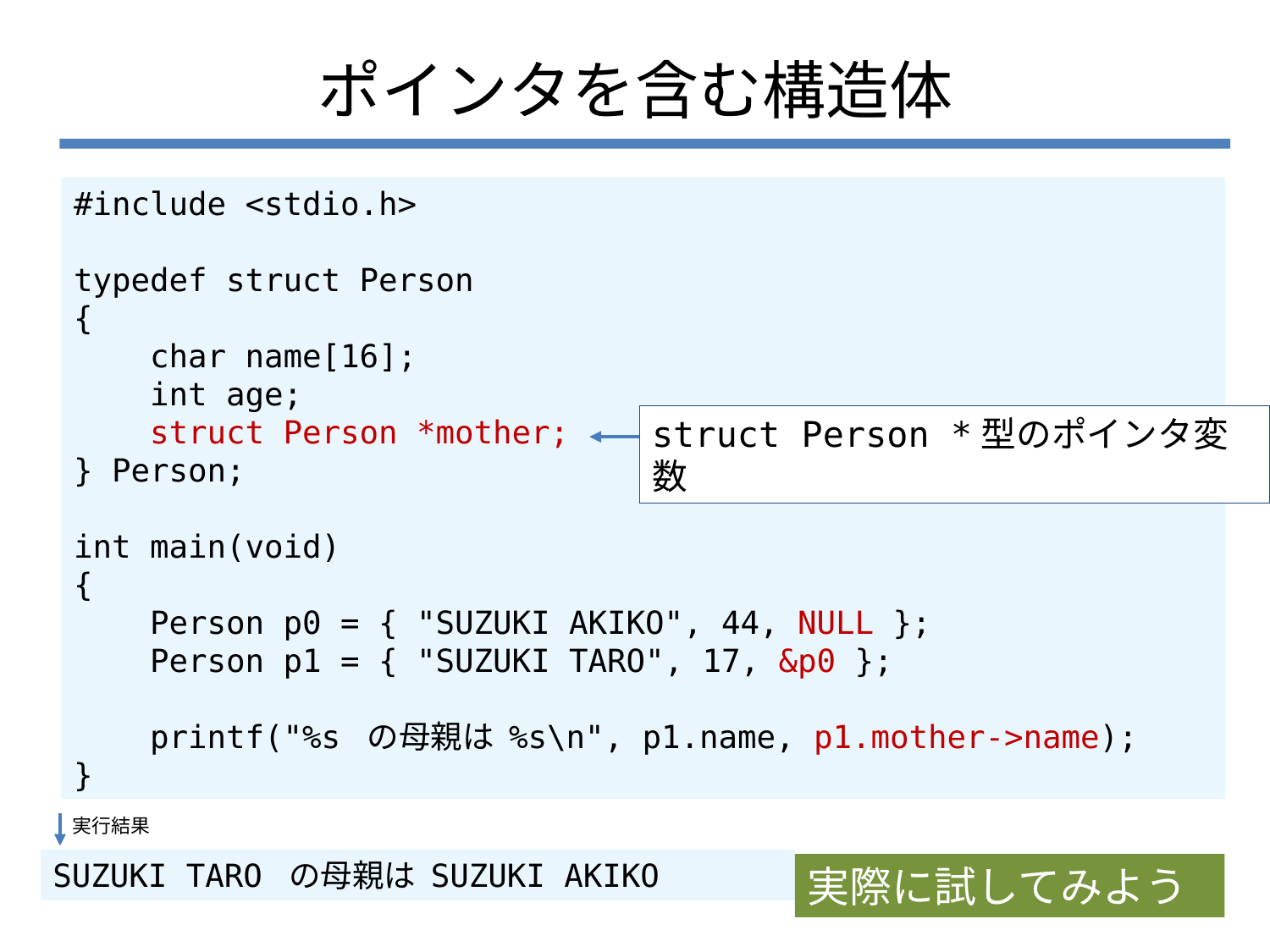

# ポインタを含む構造体
#include <stdio.h>

typedef struct Person
{
    char name[16];
    int age;
    struct Person *mother;
} Person;

int main(void)
{
    Person p0 = { "SUZUKI AKIKO", 44, NULL };
    Person p1 = { "SUZUKI TARO", 17, &p0 };

    printf("%s の母親は %s\n", p1.name, p1.mother->name);
}
struct Person *型のポインタ変数
実行結果
SUZUKI TARO の母親は SUZUKI AKIKO
実際に試してみよう